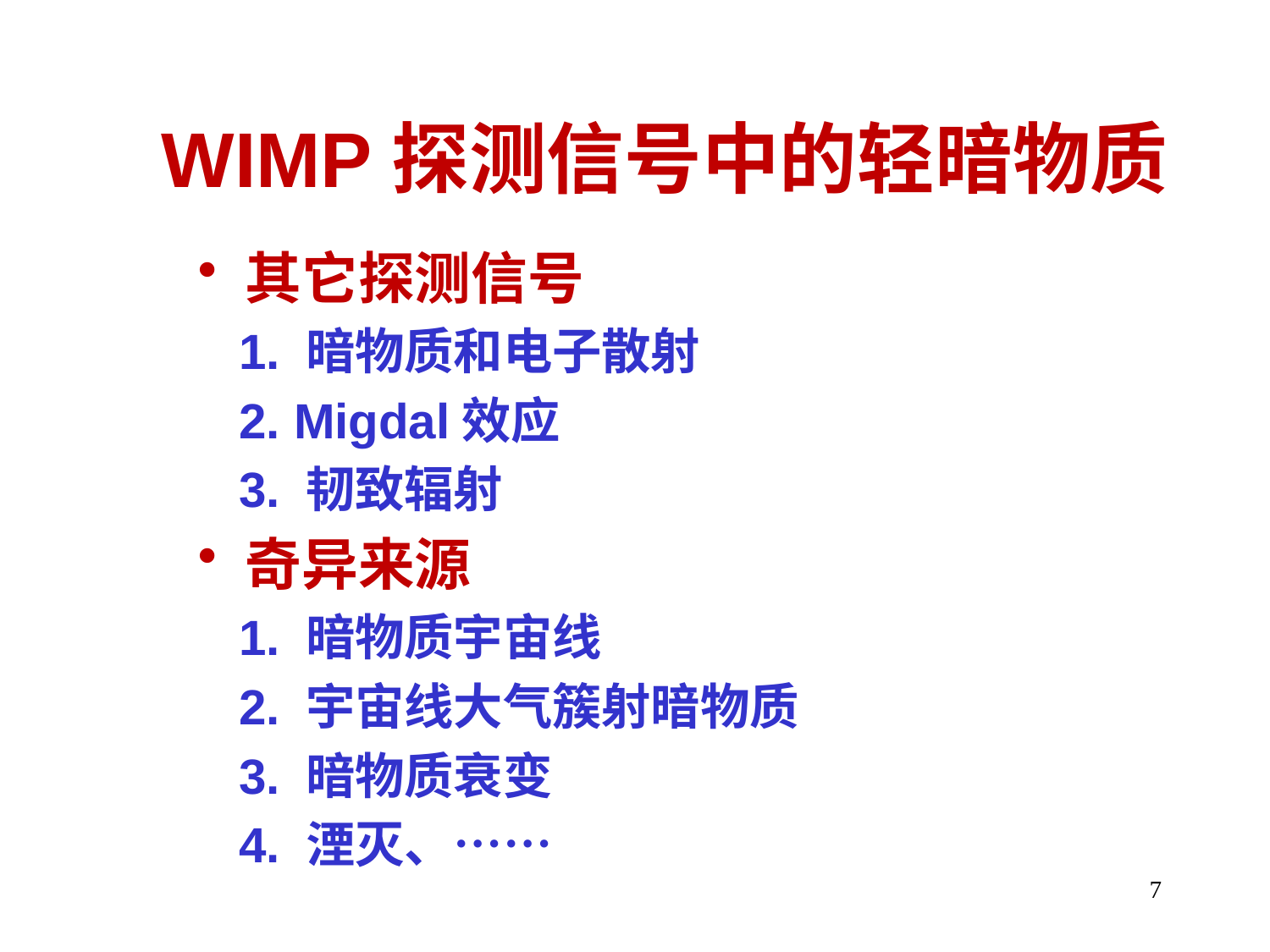

# WIMP探测信号中的轻暗物质
其它探测信号
   1. 暗物质和电子散射
   2. Migdal效应
   3. 韧致辐射
奇异来源
   1. 暗物质宇宙线
   2. 宇宙线大气簇射暗物质
   3. 暗物质衰变
   4. 湮灭、……
7